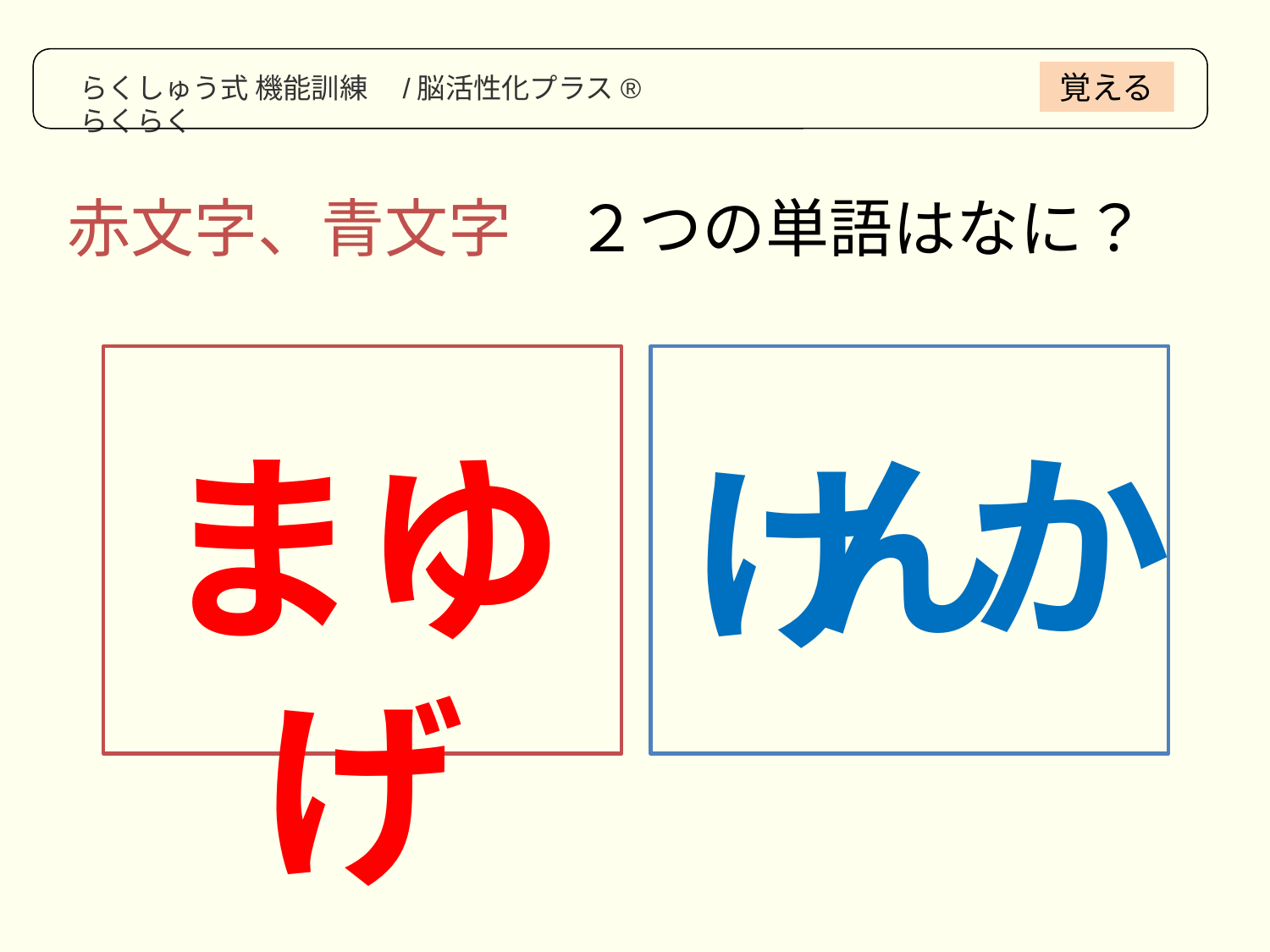

覚える
らくしゅう式 機能訓練　/脳活性化プラス®　らくらく
赤文字、青文字　２つの単語はなに？

ん
か
け
まゆげ